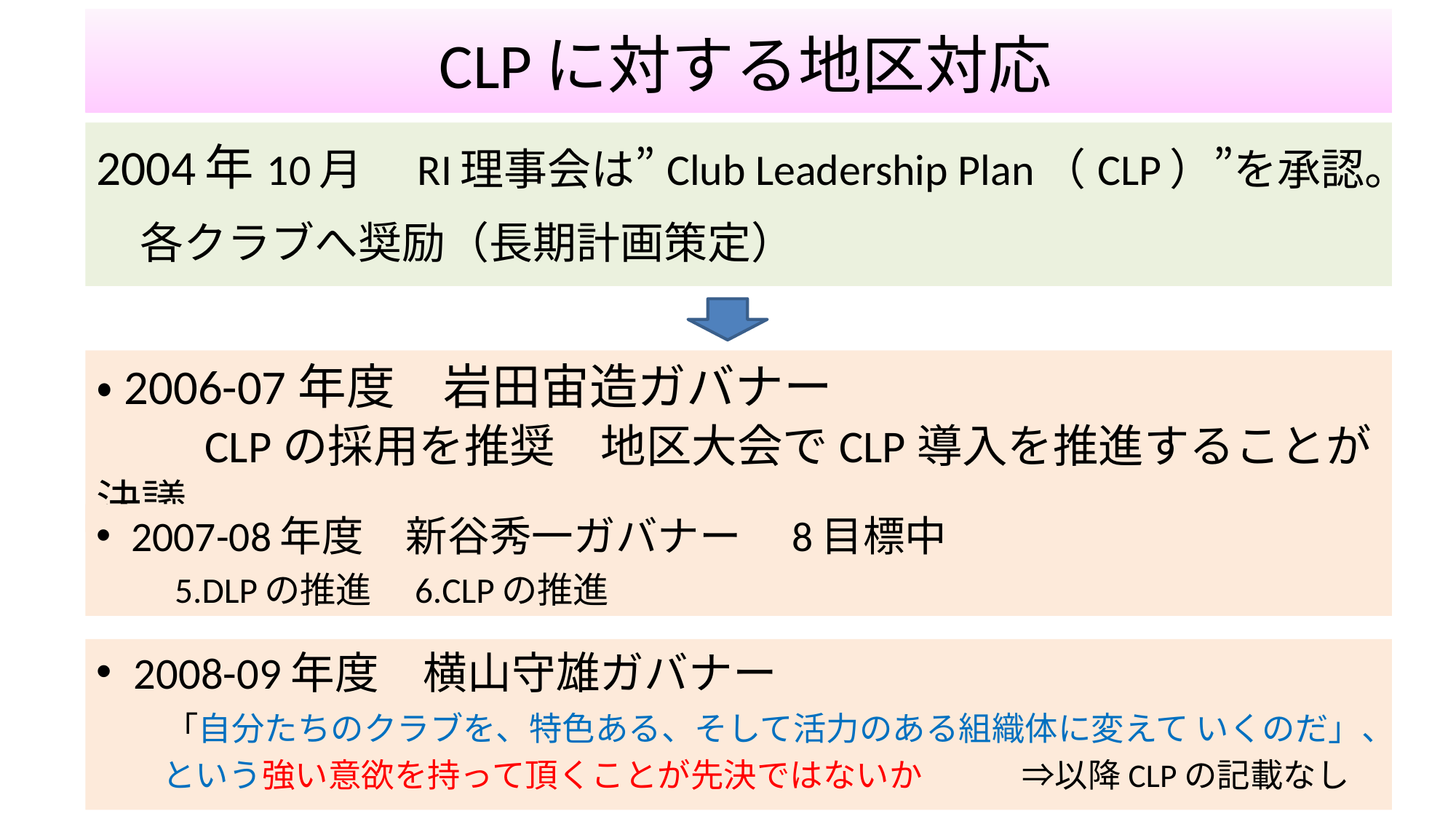

# CLPに対する地区対応
2004年10月　RI理事会は”Club Leadership Plan（CLP）”を承認。
　各クラブへ奨励（長期計画策定）

・2006-07年度　岩田宙造ガバナー
　　CLPの採用を推奨　地区大会でCLP導入を推進することが決議
2007-08年度　新谷秀一ガバナー　8目標中
　　5.DLPの推進　6.CLPの推進

2008-09年度　横山守雄ガバナー
　　「自分たちのクラブを、特色ある、そして活力のある組織体に変えて いくのだ」、
　　という強い意欲を持って頂くことが先決ではないか　　　⇒以降CLPの記載なし